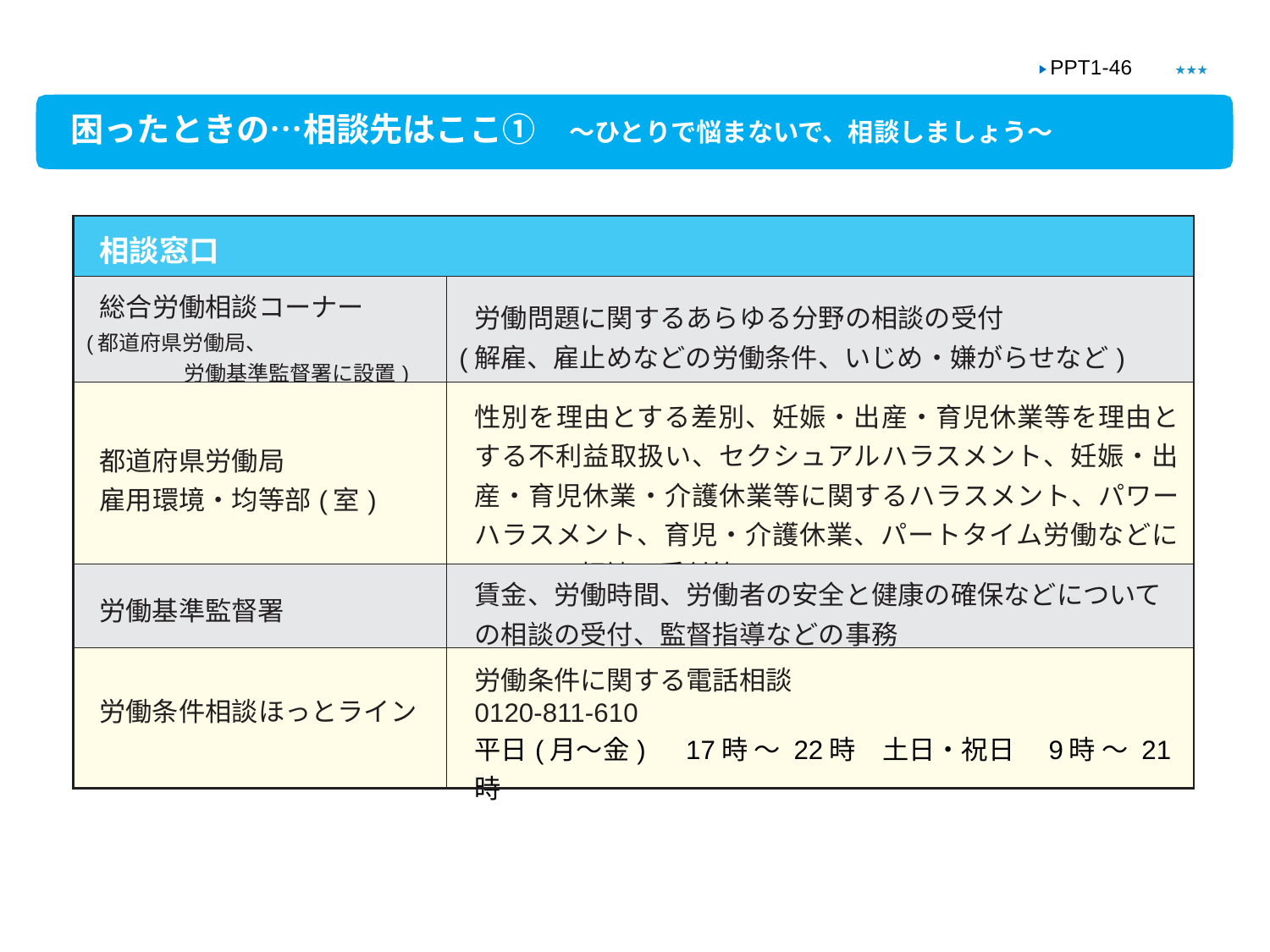

★★★
▶ PPT1-46

困ったときの…相談先はここ①　～ひとりで悩まないで、相談しましょう～
| 相談窓口 |  |
| --- | --- |
| 総合労働相談コーナー (都道府県労働局、 　　　　労働基準監督署に設置) | 労働問題に関するあらゆる分野の相談の受付 (解雇、雇止めなどの労働条件、いじめ・嫌がらせなど) |
| 都道府県労働局 雇用環境・均等部(室) | 性別を理由とする差別、妊娠・出産・育児休業等を理由とする不利益取扱い、セクシュアルハラスメント、妊娠・出産・育児休業・介護休業等に関するハラスメント、パワーハラスメント、育児・介護休業、パートタイム労働などについての相談の受付等 |
| 労働基準監督署 | 賃金、労働時間、労働者の安全と健康の確保などについての相談の受付、監督指導などの事務 |
| 労働条件相談ほっとライン | 労働条件に関する電話相談 0120-811-610 平日(月～金)　17時 ～ 22時　土日・祝日　9時 ～ 21時 |